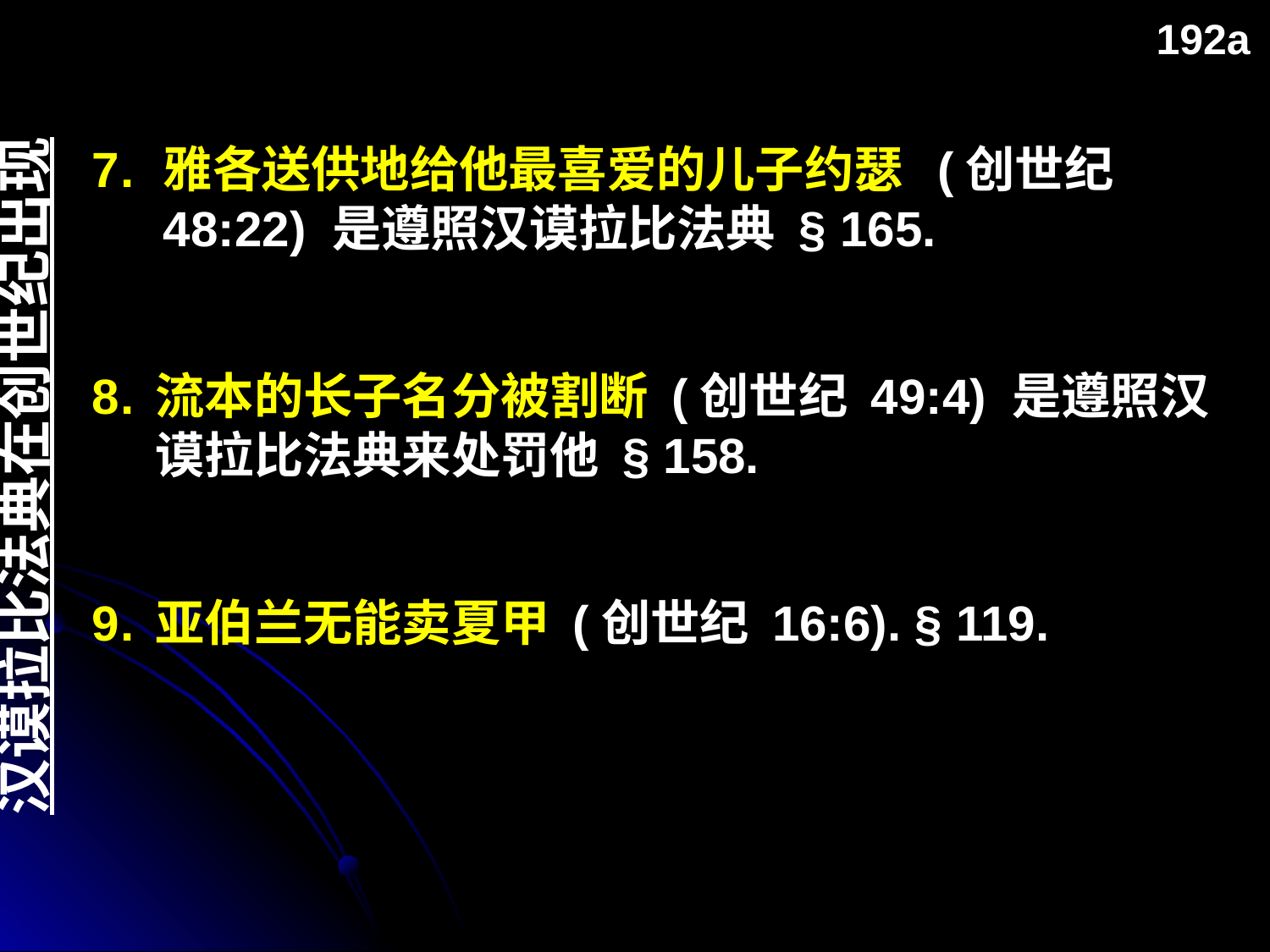

192a
雅各送供地给他最喜爱的儿子约瑟  (创世纪 48:22) 是遵照汉谟拉比法典 § 165.

流本的长子名分被割断 (创世纪 49:4) 是遵照汉谟拉比法典来处罚他 § 158.

亚伯兰无能卖夏甲 (创世纪 16:6). § 119.
汉谟拉比法典在创世纪出现